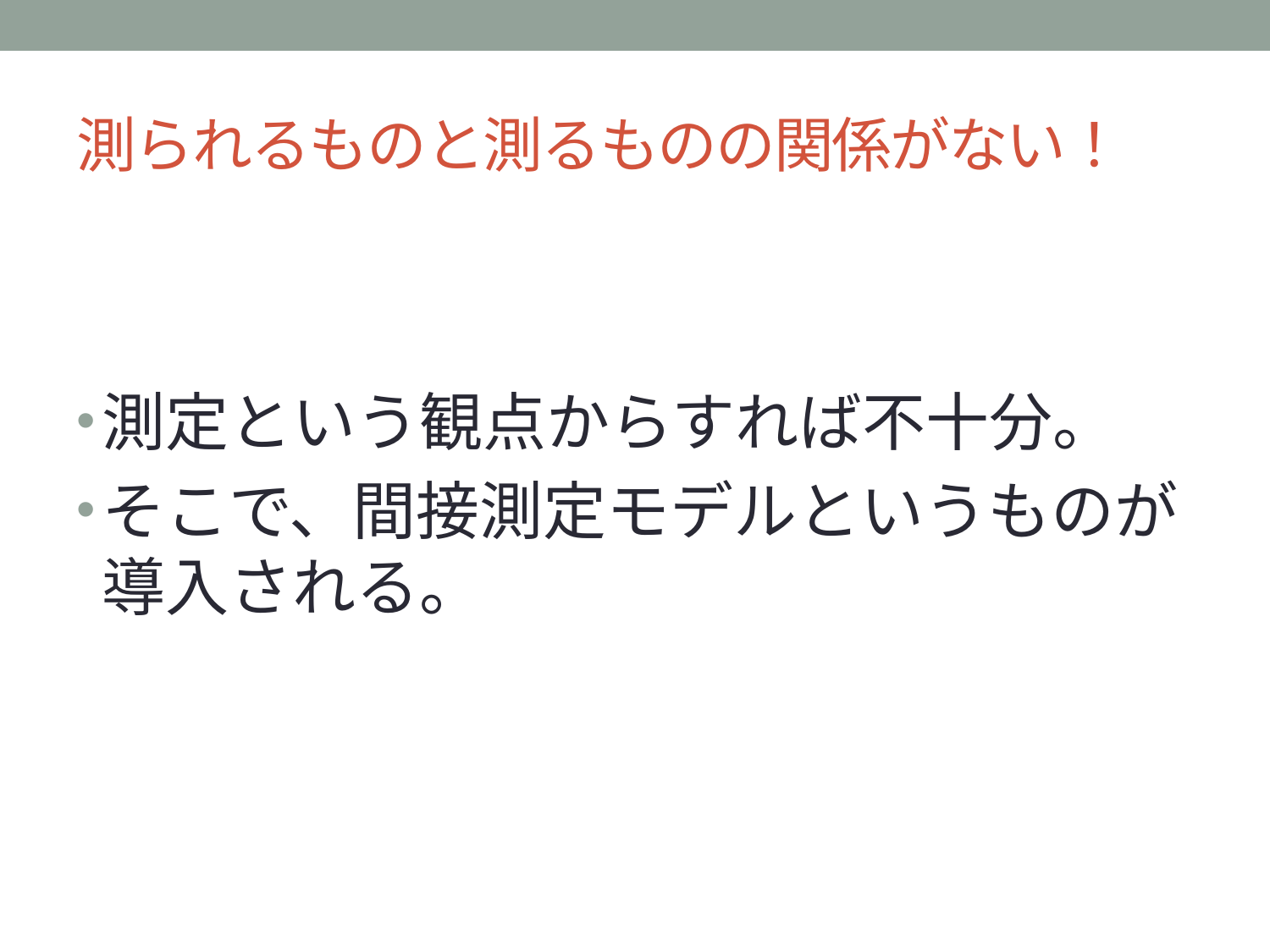

# 測られるものと測るものの関係がない！
測定という観点からすれば不十分。
そこで、間接測定モデルというものが導入される。